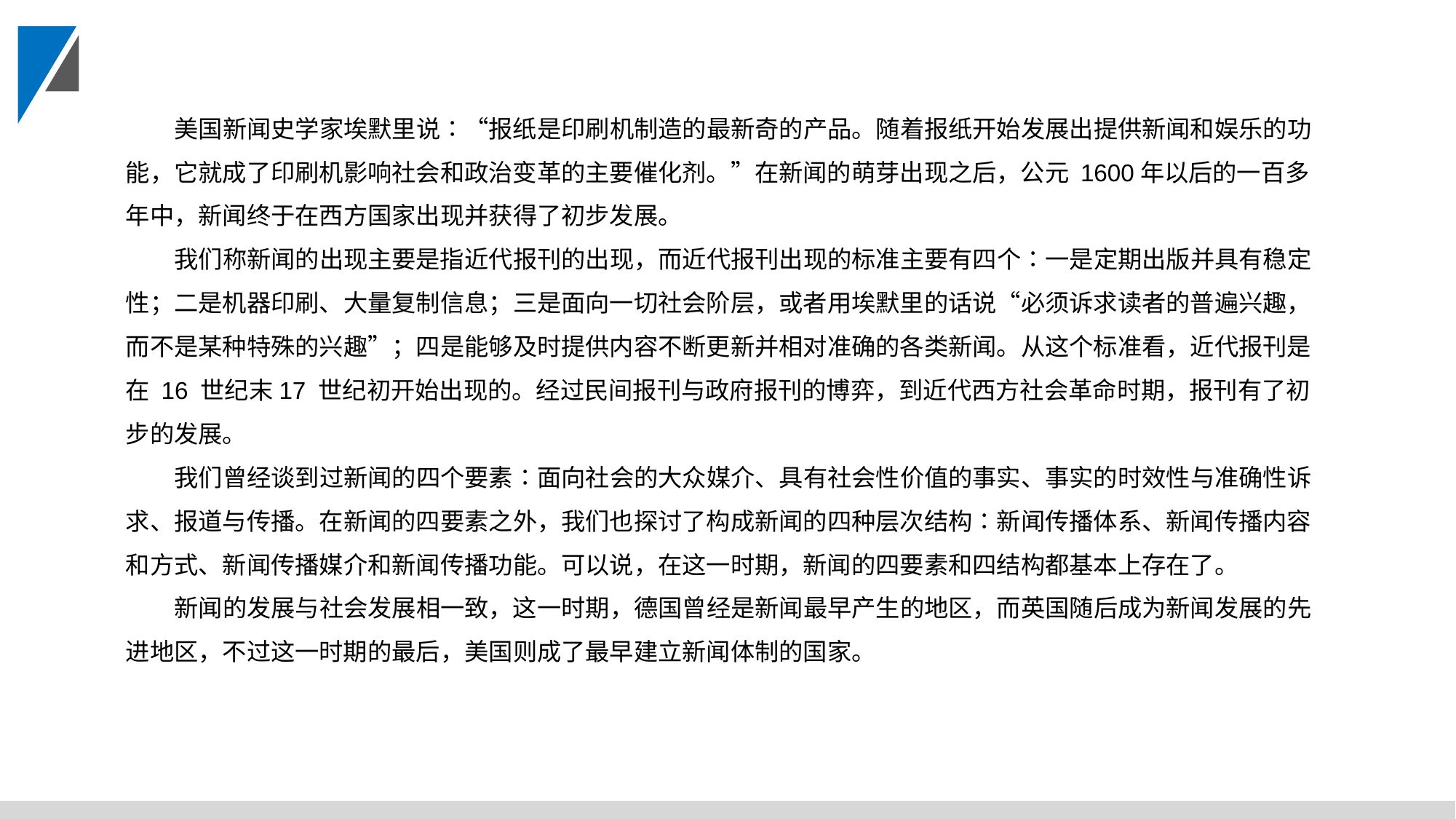

美国新闻史学家埃默里说∶“报纸是印刷机制造的最新奇的产品。随着报纸开始发展出提供新闻和娱乐的功能，它就成了印刷机影响社会和政治变革的主要催化剂。”在新闻的萌芽出现之后，公元 1600年以后的一百多年中，新闻终于在西方国家出现并获得了初步发展。
我们称新闻的出现主要是指近代报刊的出现，而近代报刊出现的标准主要有四个∶一是定期出版并具有稳定性；二是机器印刷、大量复制信息；三是面向一切社会阶层，或者用埃默里的话说“必须诉求读者的普遍兴趣，而不是某种特殊的兴趣”；四是能够及时提供内容不断更新并相对准确的各类新闻。从这个标准看，近代报刊是在 16 世纪末17 世纪初开始出现的。经过民间报刊与政府报刊的博弈，到近代西方社会革命时期，报刊有了初步的发展。
我们曾经谈到过新闻的四个要素∶面向社会的大众媒介、具有社会性价值的事实、事实的时效性与准确性诉求、报道与传播。在新闻的四要素之外，我们也探讨了构成新闻的四种层次结构∶新闻传播体系、新闻传播内容和方式、新闻传播媒介和新闻传播功能。可以说，在这一时期，新闻的四要素和四结构都基本上存在了。
新闻的发展与社会发展相一致，这一时期，德国曾经是新闻最早产生的地区，而英国随后成为新闻发展的先进地区，不过这一时期的最后，美国则成了最早建立新闻体制的国家。